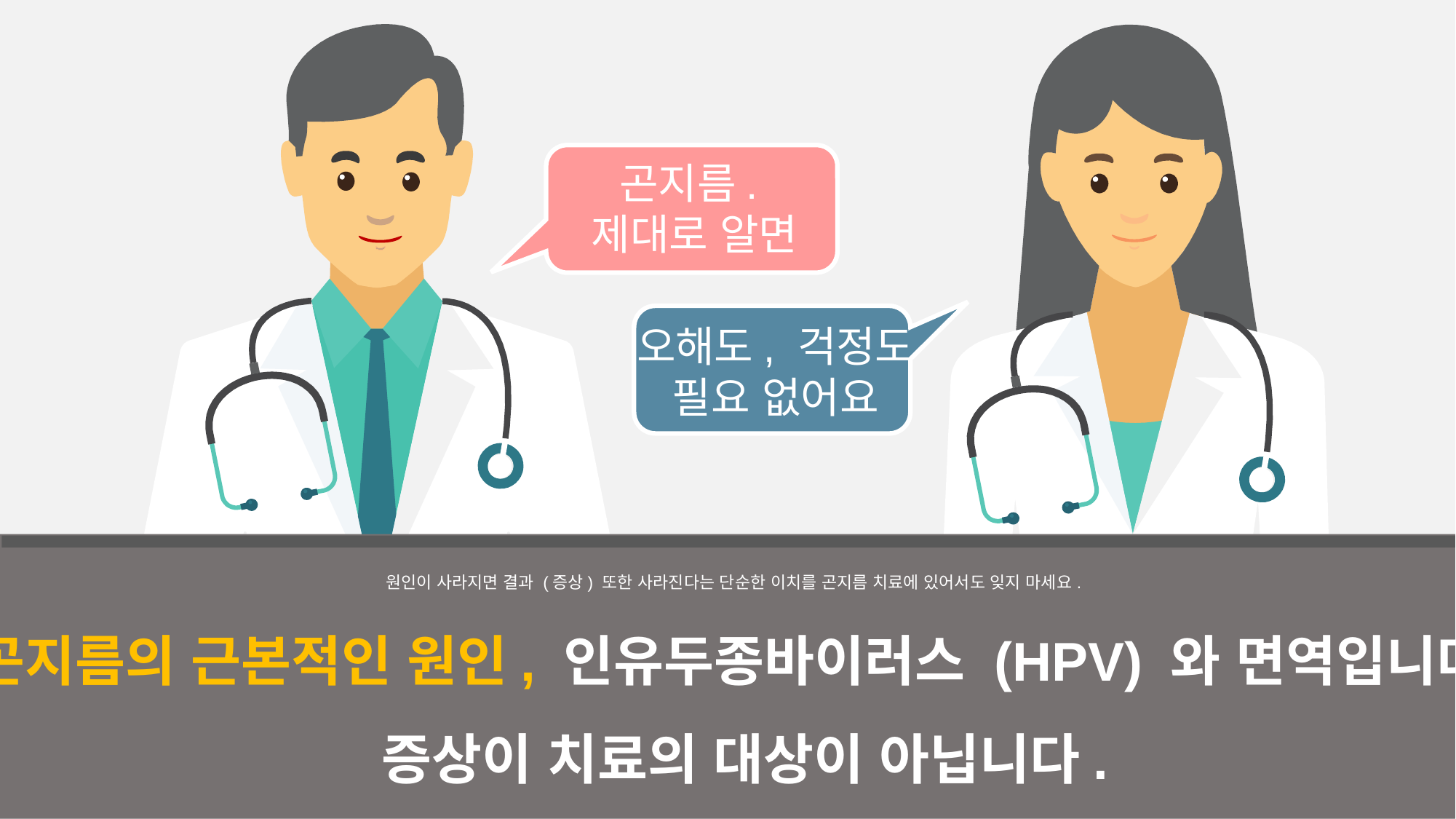

곤지름.
제대로 알면

오해도, 걱정도
필요 없어요

원인이 사라지면 결과 (증상) 또한 사라진다는 단순한 이치를 곤지름 치료에 있어서도 잊지 마세요.
곤지름의 근본적인 원인, 인유두종바이러스 (HPV) 와 면역입니다.
증상이 치료의 대상이 아닙니다.